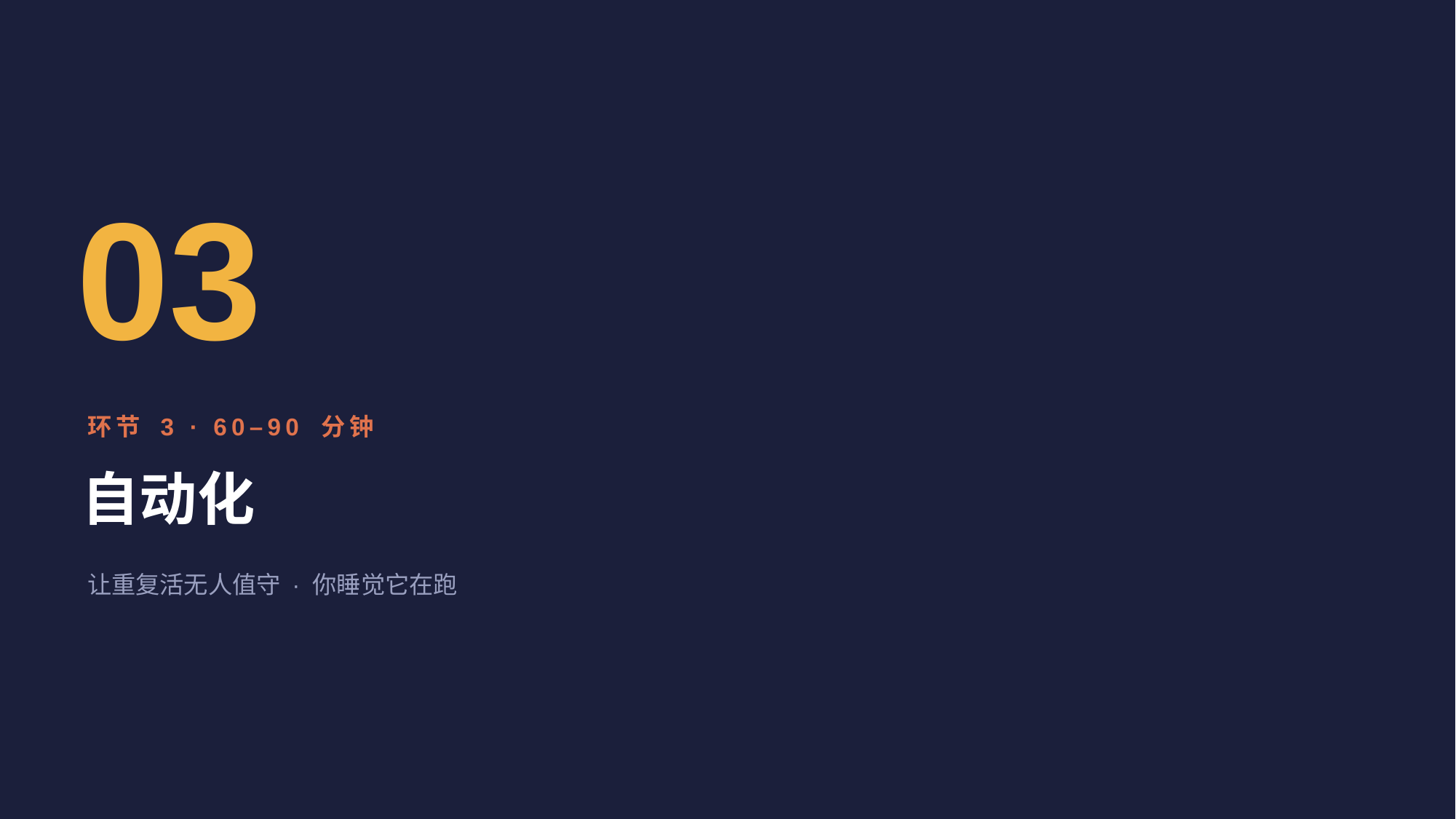

03
环节 3 · 60–90 分钟
自动化
让重复活无人值守 · 你睡觉它在跑